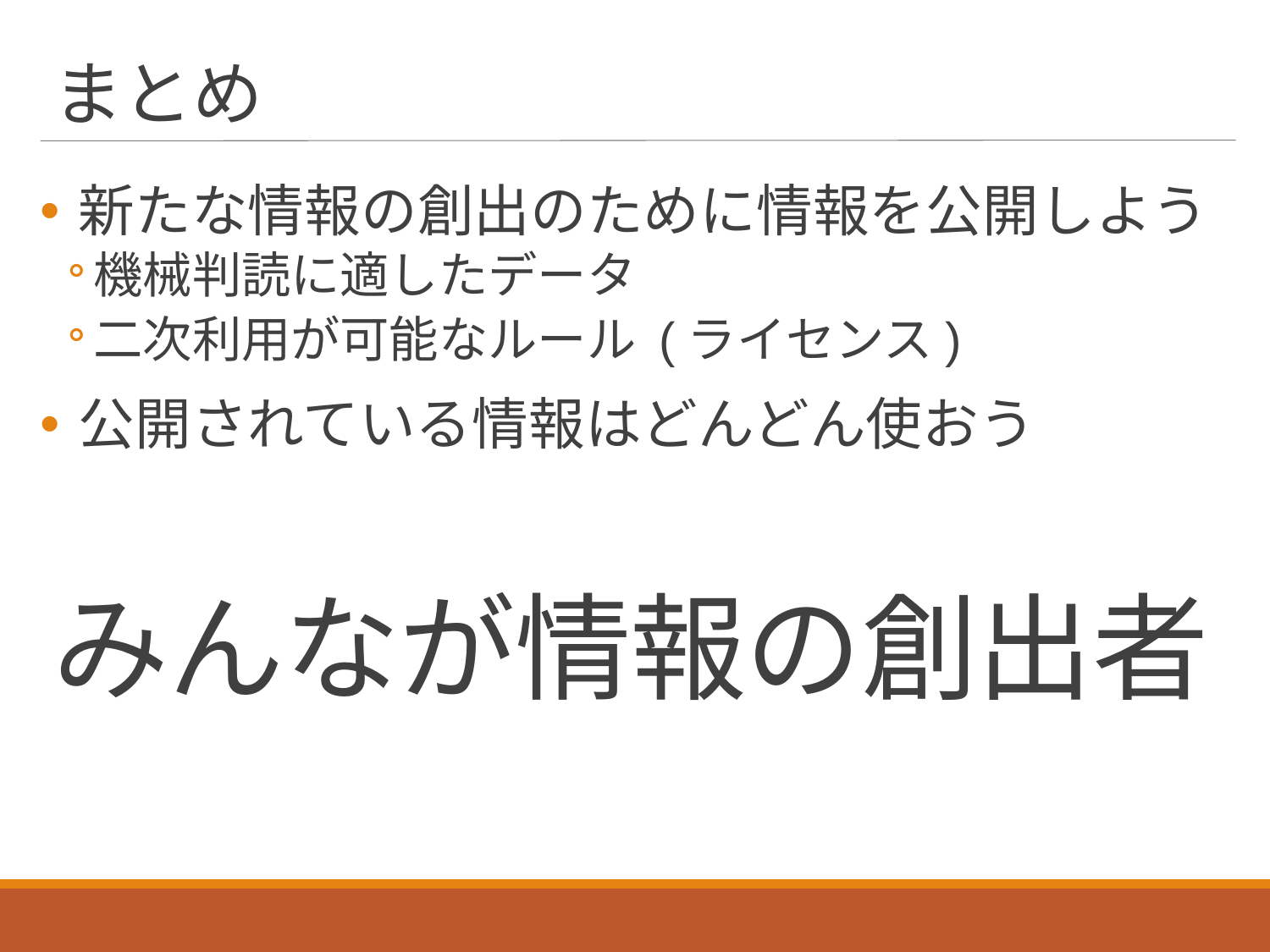

# まとめ
新たな情報の創出のために情報を公開しよう
機械判読に適したデータ
二次利用が可能なルール (ライセンス)
公開されている情報はどんどん使おう

みんなが情報の創出者